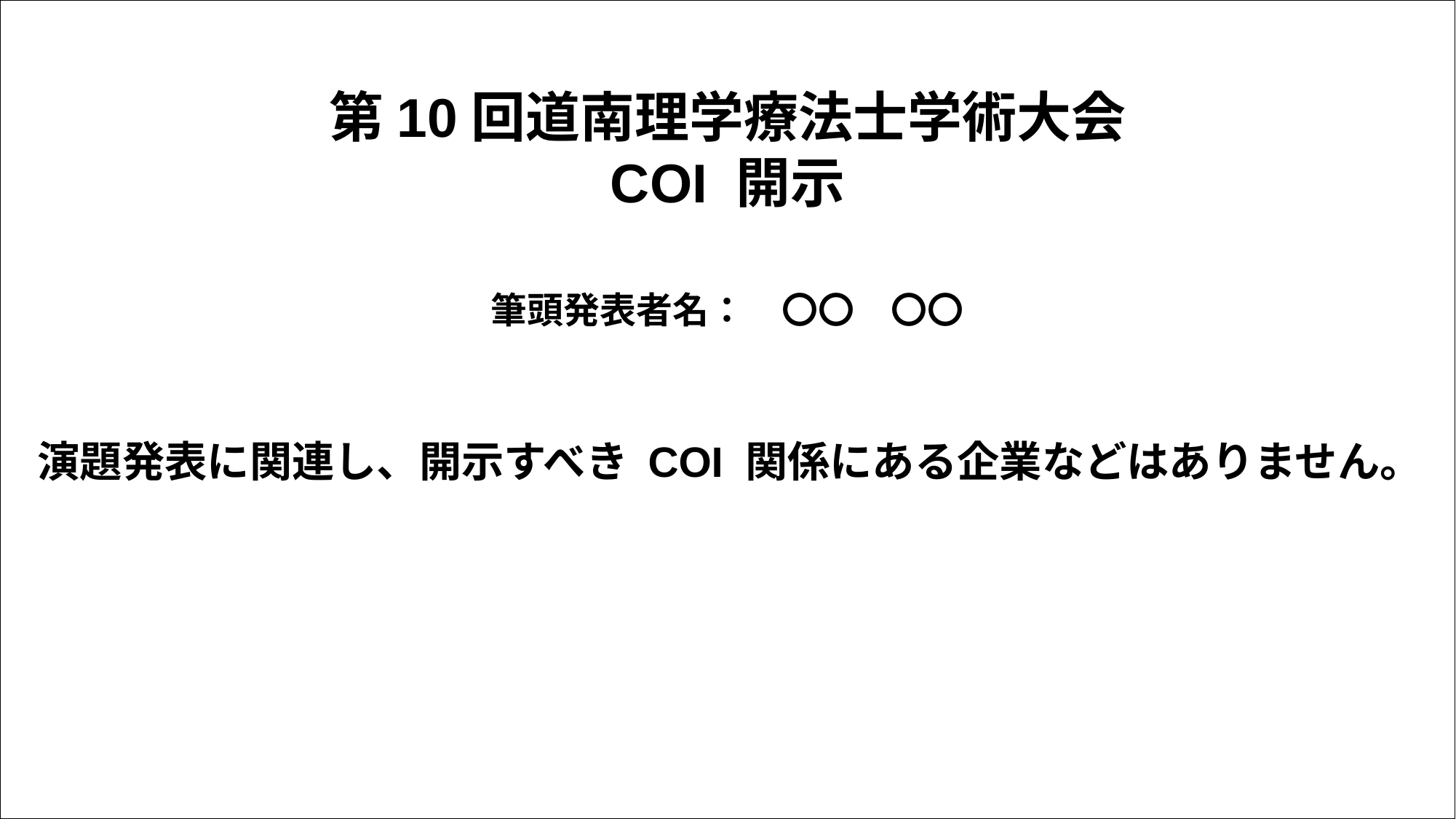

# 第10回道南理学療法士学術大会 COI 開示
筆頭発表者名：　〇〇　〇〇

演題発表に関連し、開示すべき COI 関係にある企業などはありません。